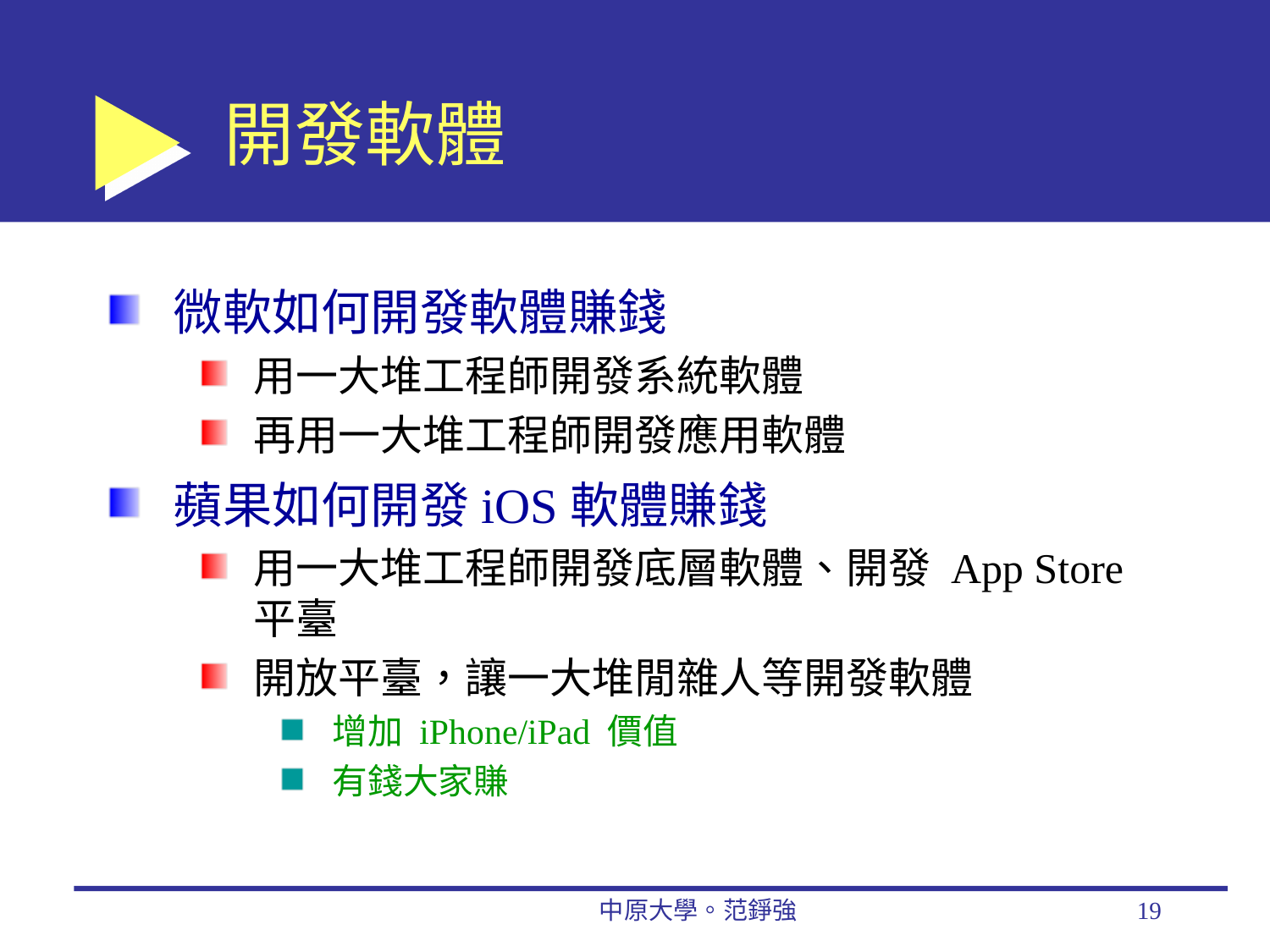

# 開發軟體
微軟如何開發軟體賺錢
用一大堆工程師開發系統軟體
再用一大堆工程師開發應用軟體
蘋果如何開發iOS軟體賺錢
用一大堆工程師開發底層軟體、開發 App Store 平臺
開放平臺，讓一大堆閒雜人等開發軟體
增加 iPhone/iPad 價值
有錢大家賺
中原大學。范錚強
19